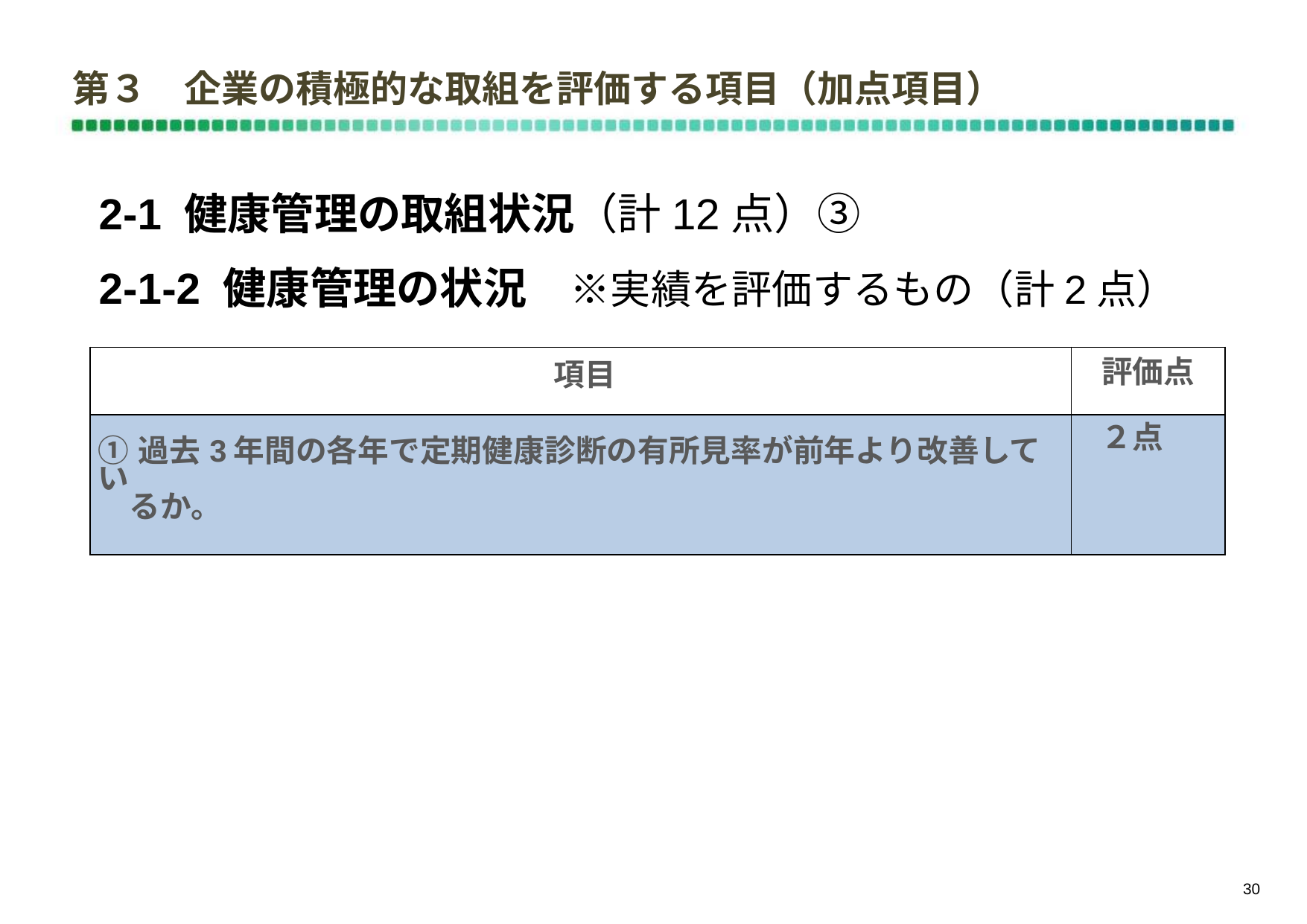

# 第３　企業の積極的な取組を評価する項目（加点項目）
2-1 健康管理の取組状況（計12点）③

2-1-2 健康管理の状況　※実績を評価するもの（計2点）
| 項目 | 評価点 |
| --- | --- |
| ①過去3年間の各年で定期健康診断の有所見率が前年より改善してい 　るか。 | ２点 |
30